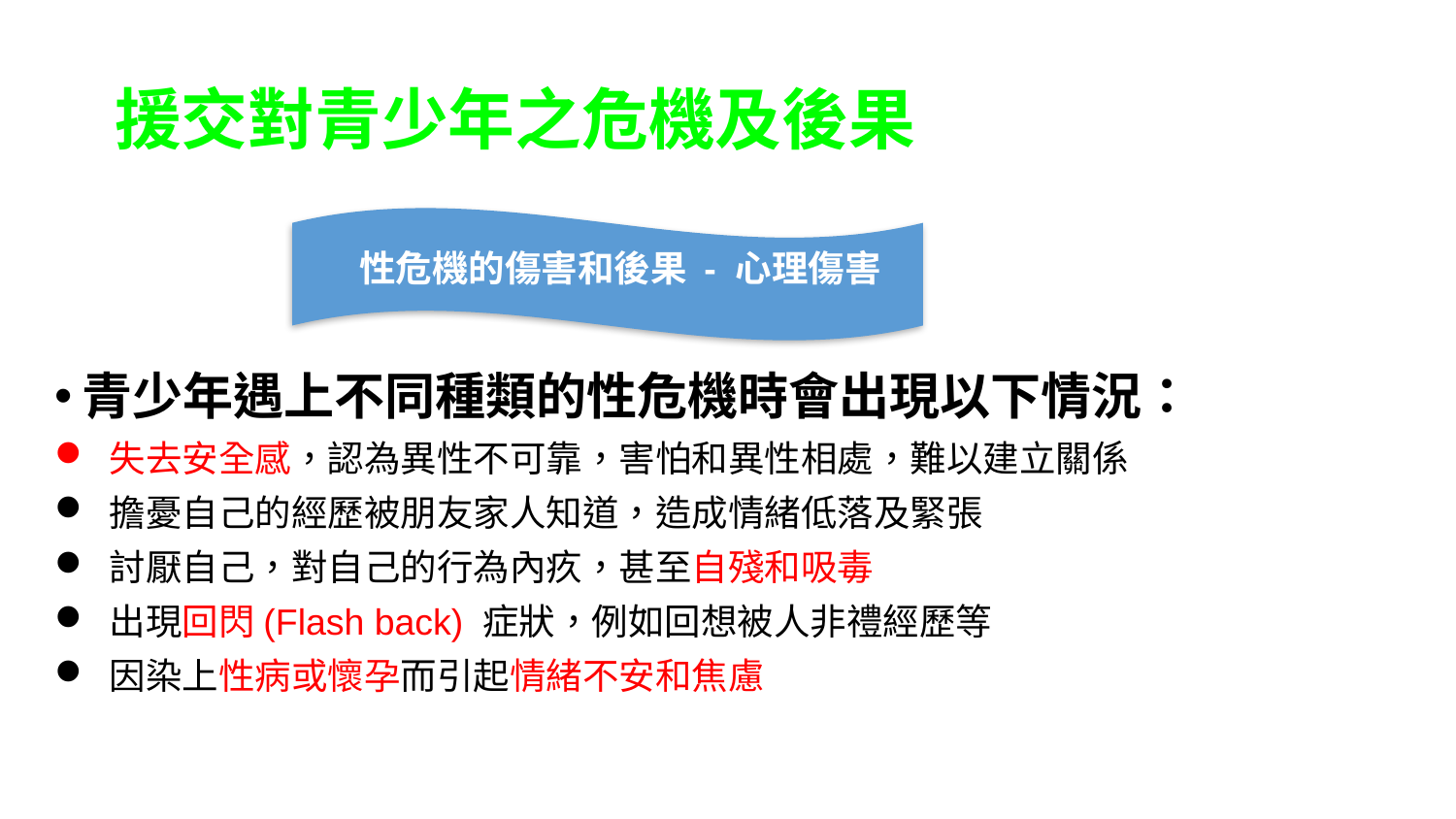

# 援交對青少年之危機及後果
  性危機的傷害和後果 - 心理傷害

青少年遇上不同種類的性危機時會出現以下情況：
失去安全感，認為異性不可靠，害怕和異性相處，難以建立關係
擔憂自己的經歷被朋友家人知道，造成情緒低落及緊張
討厭自己，對自己的行為內疚，甚至自殘和吸毒
出現回閃(Flash back) 症狀，例如回想被人非禮經歷等
因染上性病或懷孕而引起情緒不安和焦慮